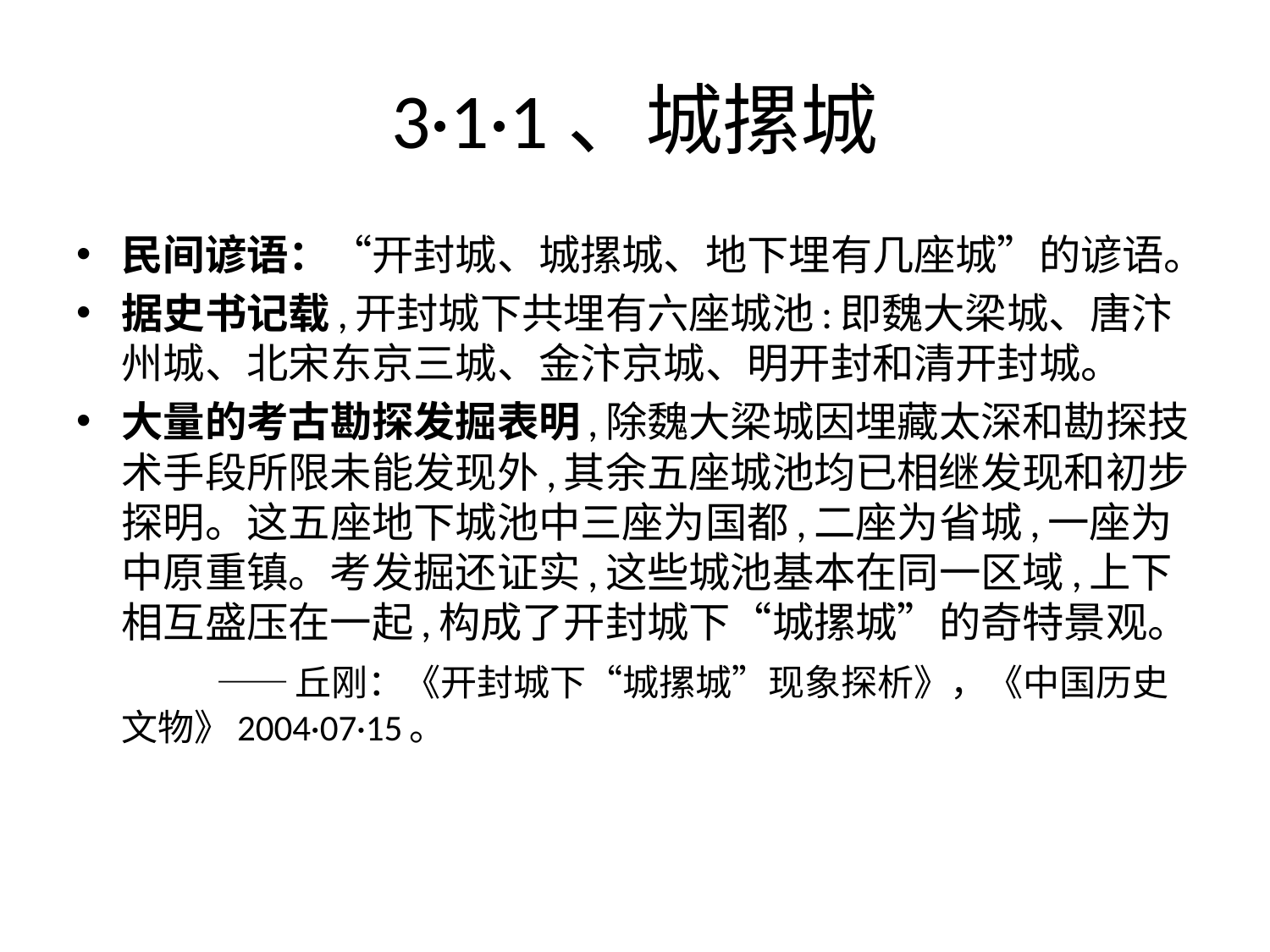

# 3·1·1、城摞城
民间谚语：“开封城、城摞城、地下埋有几座城”的谚语。
据史书记载,开封城下共埋有六座城池:即魏大梁城、唐汴州城、北宋东京三城、金汴京城、明开封和清开封城。
大量的考古勘探发掘表明,除魏大梁城因埋藏太深和勘探技术手段所限未能发现外,其余五座城池均已相继发现和初步探明。这五座地下城池中三座为国都,二座为省城,一座为中原重镇。考发掘还证实,这些城池基本在同一区域,上下相互盛压在一起,构成了开封城下“城摞城”的奇特景观。
               ——丘刚：《开封城下“城摞城”现象探析》，《中国历史文物》2004·07·15。